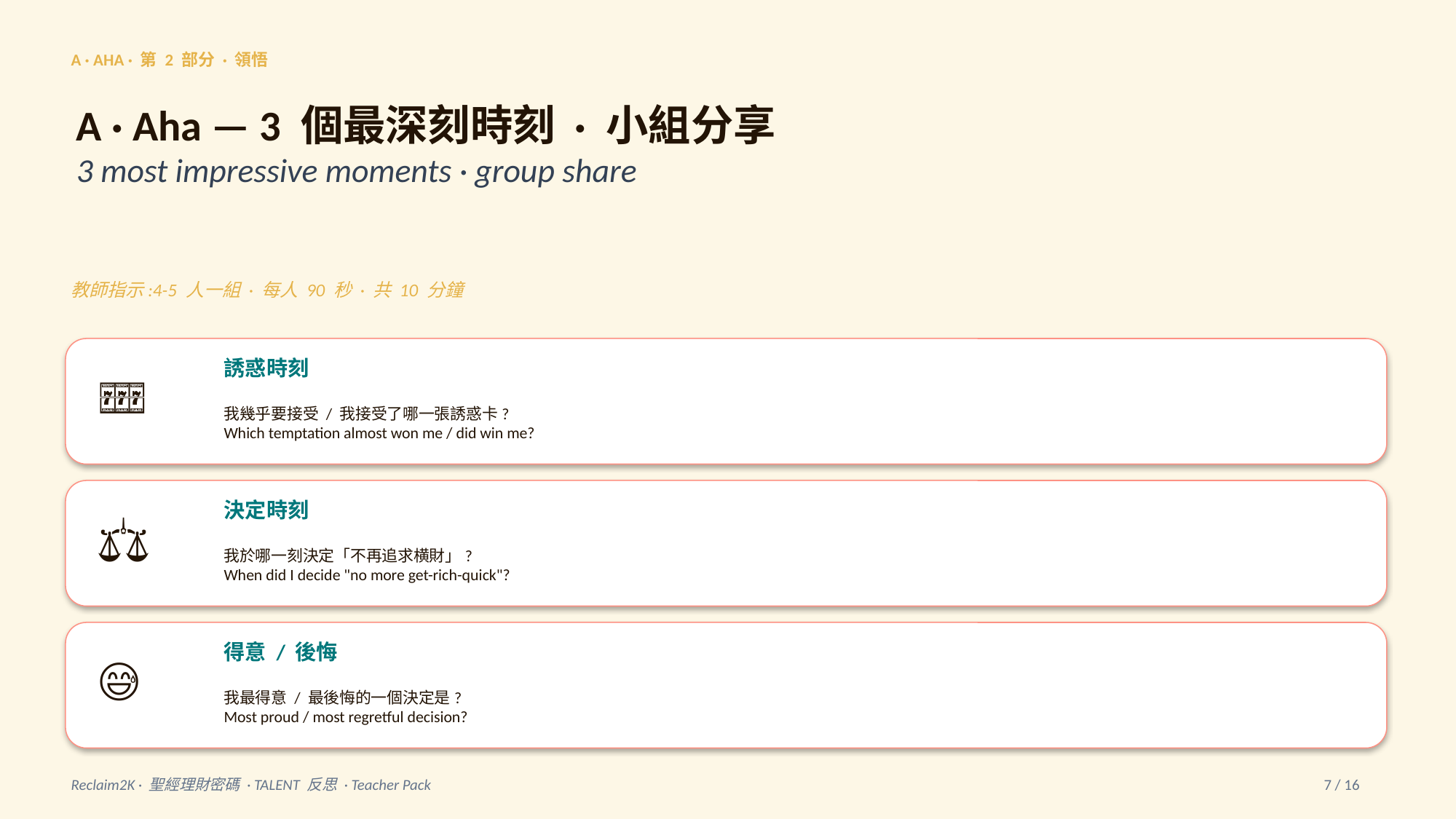

A · AHA · 第 2 部分 · 領悟
A · Aha — 3 個最深刻時刻 · 小組分享
3 most impressive moments · group share
教師指示:4-5 人一組 · 每人 90 秒 · 共 10 分鐘

誘惑時刻
🎰
我幾乎要接受 / 我接受了哪一張誘惑卡?
Which temptation almost won me / did win me?

決定時刻
⚖️
我於哪一刻決定「不再追求横財」?
When did I decide "no more get-rich-quick"?

得意 / 後悔
😅
我最得意 / 最後悔的一個決定是?
Most proud / most regretful decision?
Reclaim2K · 聖經理財密碼 · TALENT 反思 · Teacher Pack
7 / 16